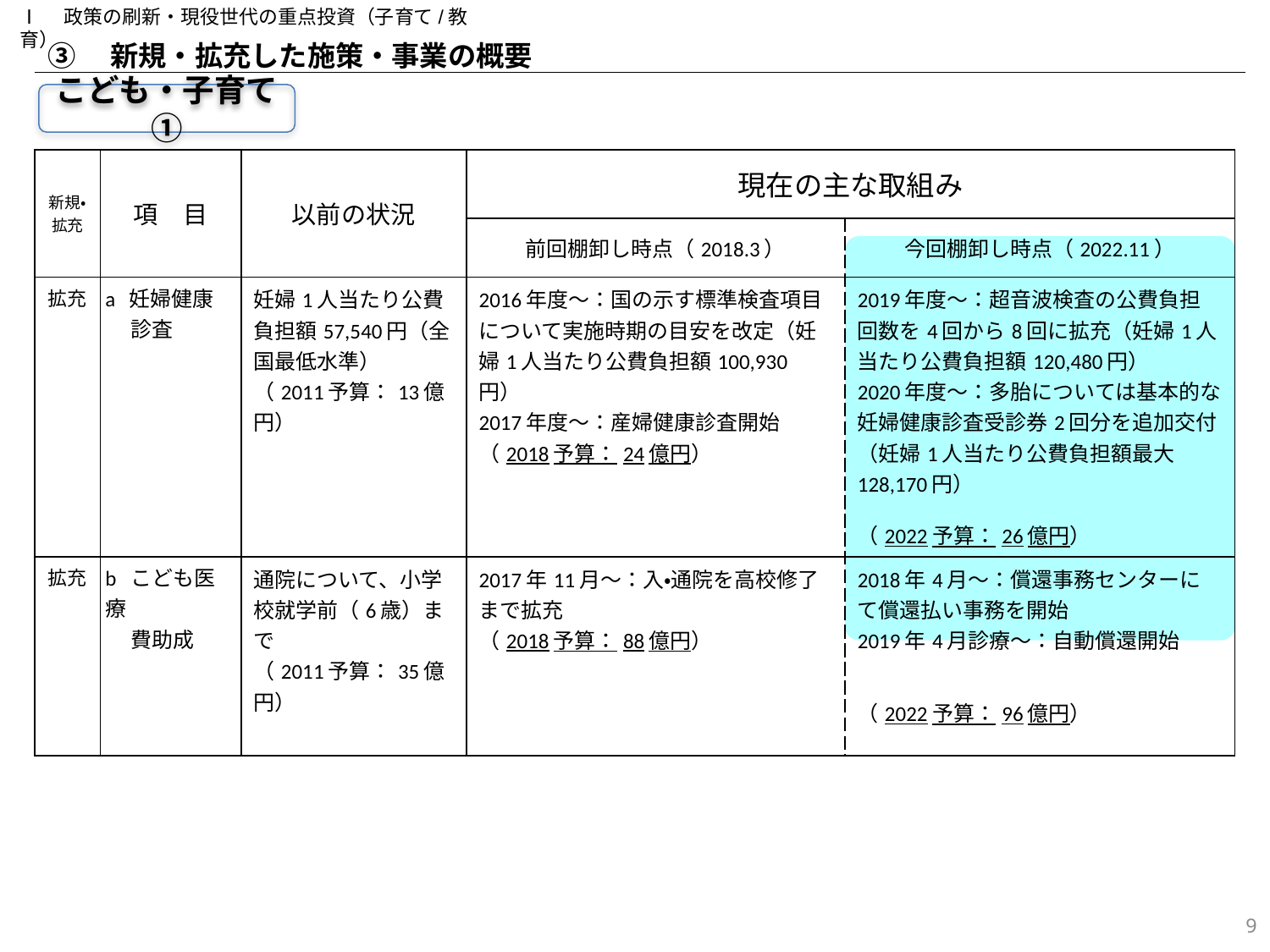

Ⅰ　政策の刷新・現役世代の重点投資（子育て/教育）
③　新規・拡充した施策・事業の概要
こども・子育て①
| 新規・ 拡充 | 項　目 | 以前の状況 | 現在の主な取組み |  |
| --- | --- | --- | --- | --- |
|  |  |  | 前回棚卸し時点（2018.3） | 今回棚卸し時点（2022.11） |
| 拡充 | a 妊婦健康 　 診査 | 妊婦1人当たり公費負担額57,540円（全国最低水準） （2011予算：13億円） | 2016年度～：国の示す標準検査項目について実施時期の目安を改定（妊婦1人当たり公費負担額100,930円） 2017年度～：産婦健康診査開始 （2018予算：24億円） | 2019年度～：超音波検査の公費負担回数を4回から8回に拡充（妊婦1人当たり公費負担額120,480円） 2020年度～：多胎については基本的な妊婦健康診査受診券2回分を追加交付（妊婦1人当たり公費負担額最大128,170円） （2022予算：26億円） |
| 拡充 | b こども医療 　 費助成 | 通院について、小学校就学前（6歳）まで （2011予算：35億円） | 2017年11月～：入・通院を高校修了まで拡充 （2018予算：88億円） | 2018年4月～：償還事務センターにて償還払い事務を開始 2019年4月診療～：自動償還開始 （2022予算：96億円） |

9